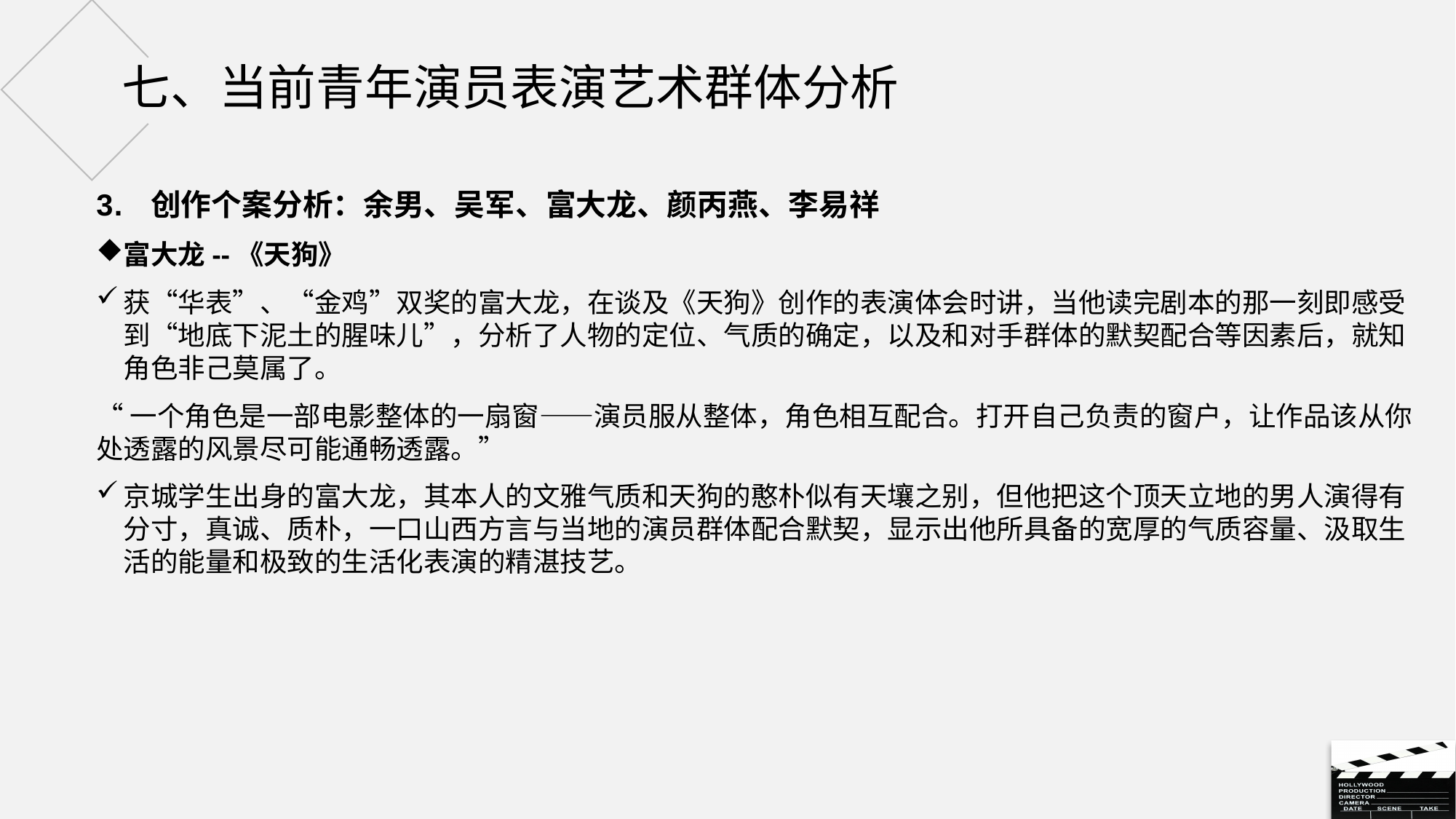

# 七、当前青年演员表演艺术群体分析
创作个案分析：余男、吴军、富大龙、颜丙燕、李易祥
富大龙--《天狗》
获“华表”、“金鸡”双奖的富大龙，在谈及《天狗》创作的表演体会时讲，当他读完剧本的那一刻即感受到“地底下泥土的腥味儿”，分析了人物的定位、气质的确定，以及和对手群体的默契配合等因素后，就知角色非己莫属了。
“一个角色是一部电影整体的一扇窗——演员服从整体，角色相互配合。打开自己负责的窗户，让作品该从你处透露的风景尽可能通畅透露。”
京城学生出身的富大龙，其本人的文雅气质和天狗的憨朴似有天壤之别，但他把这个顶天立地的男人演得有分寸，真诚、质朴，一口山西方言与当地的演员群体配合默契，显示出他所具备的宽厚的气质容量、汲取生活的能量和极致的生活化表演的精湛技艺。